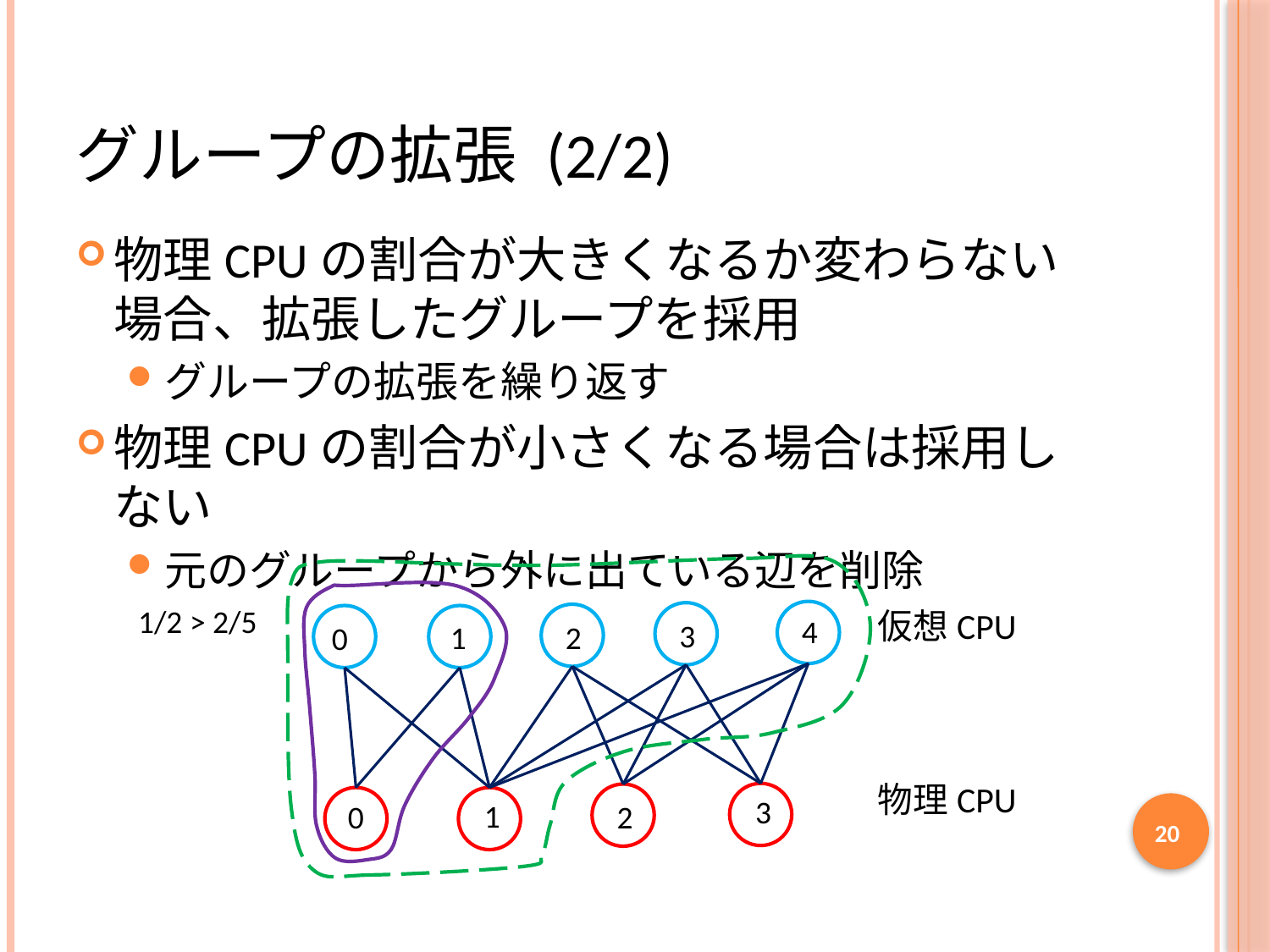

# グループの拡張 (2/2)
物理CPUの割合が大きくなるか変わらない場合、拡張したグループを採用
グループの拡張を繰り返す
物理CPUの割合が小さくなる場合は採用しない
元のグループから外に出ている辺を削除

1/2 > 2/5
仮想CPU
4

3
1

2
0

物理CPU
3
2
1

0

20